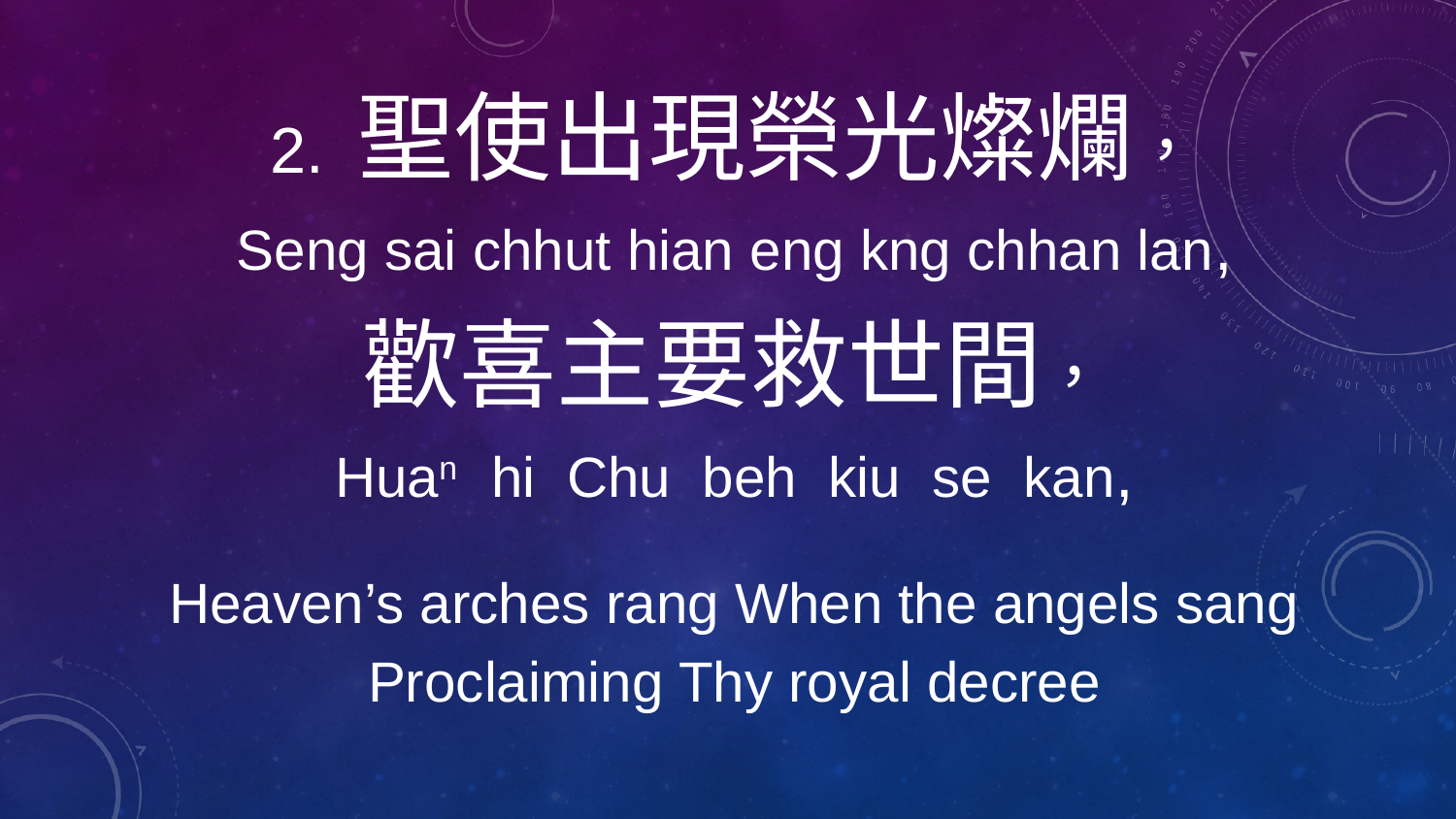

2. 聖使出現榮光燦爛，
Seng sai chhut hian eng kng chhan lan,
歡喜主要救世間，
Huan   hi  Chu  beh  kiu  se  kan,

Heaven’s arches rang When the angels sang
Proclaiming Thy royal decree